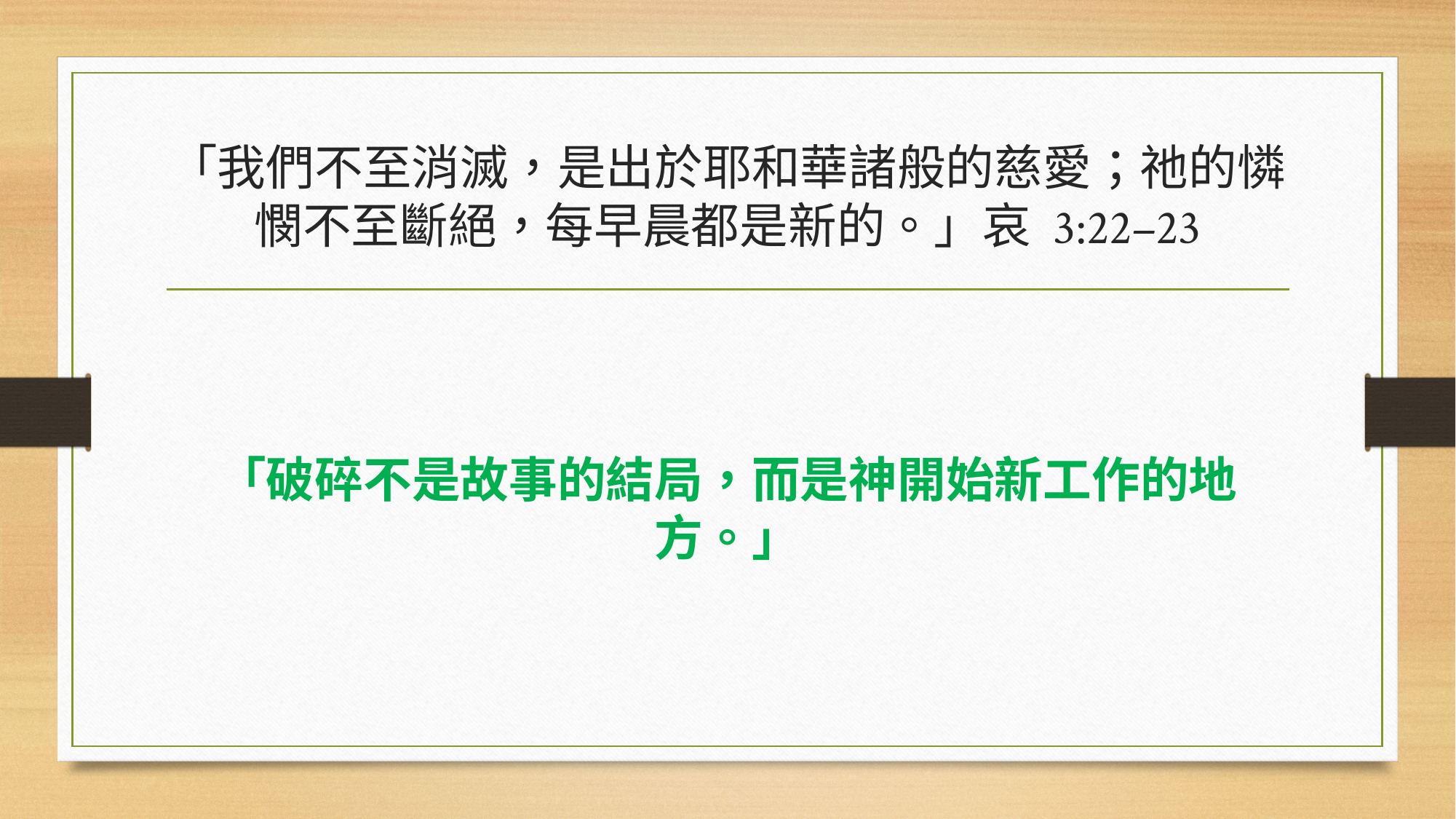

# 「我們不至消滅，是出於耶和華諸般的慈愛；祂的憐憫不至斷絕，每早晨都是新的。」哀 3:22–23

「破碎不是故事的結局，而是神開始新工作的地方。」